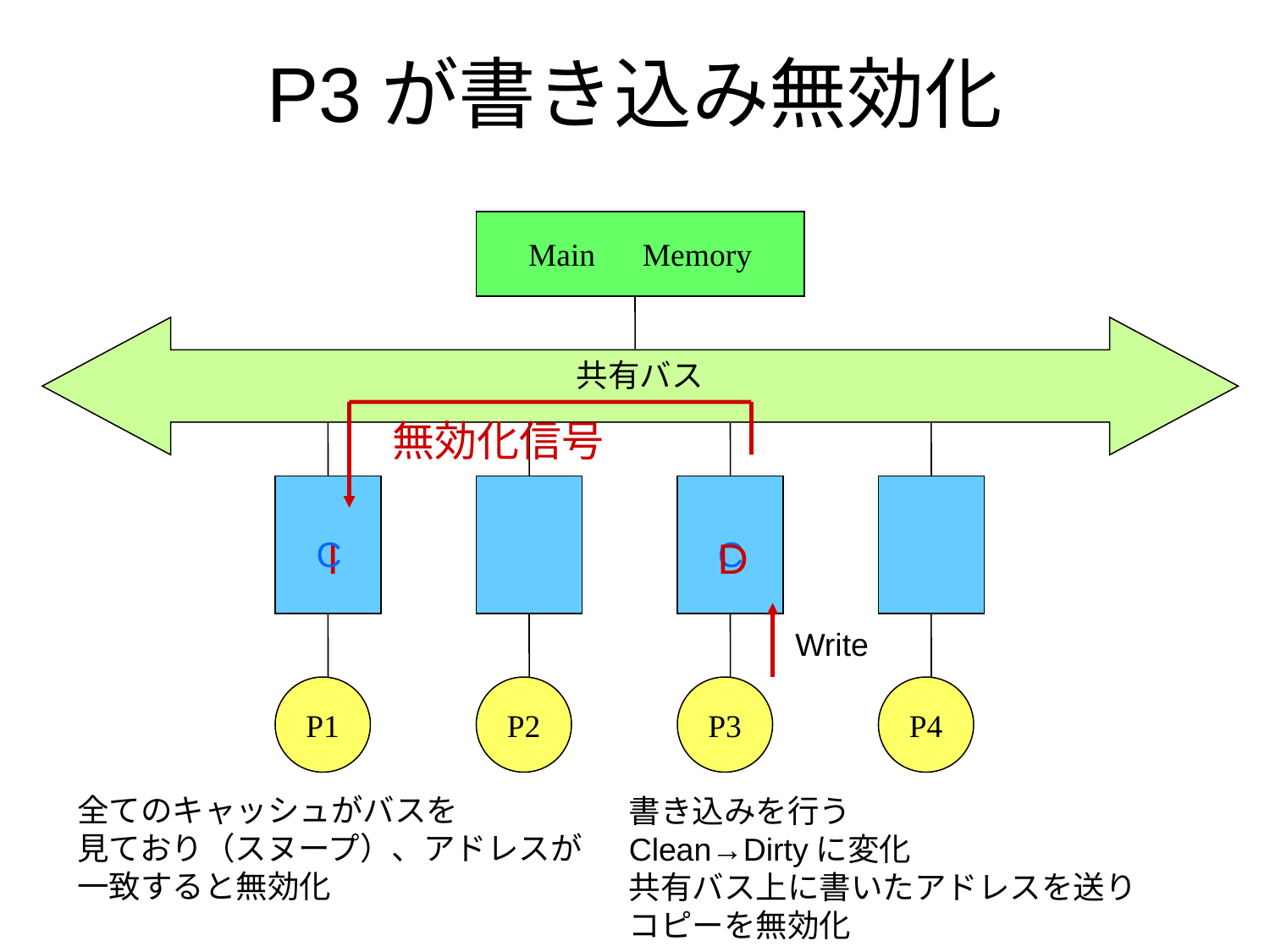

P3が書き込み無効化
Main　Memory

共有バス

無効化信号

P2

P3

P4

C
I
D
C

Write

P1
全てのキャッシュがバスを
見ており（スヌープ）、アドレスが
一致すると無効化
書き込みを行う
Clean→Dirtyに変化
共有バス上に書いたアドレスを送り
コピーを無効化